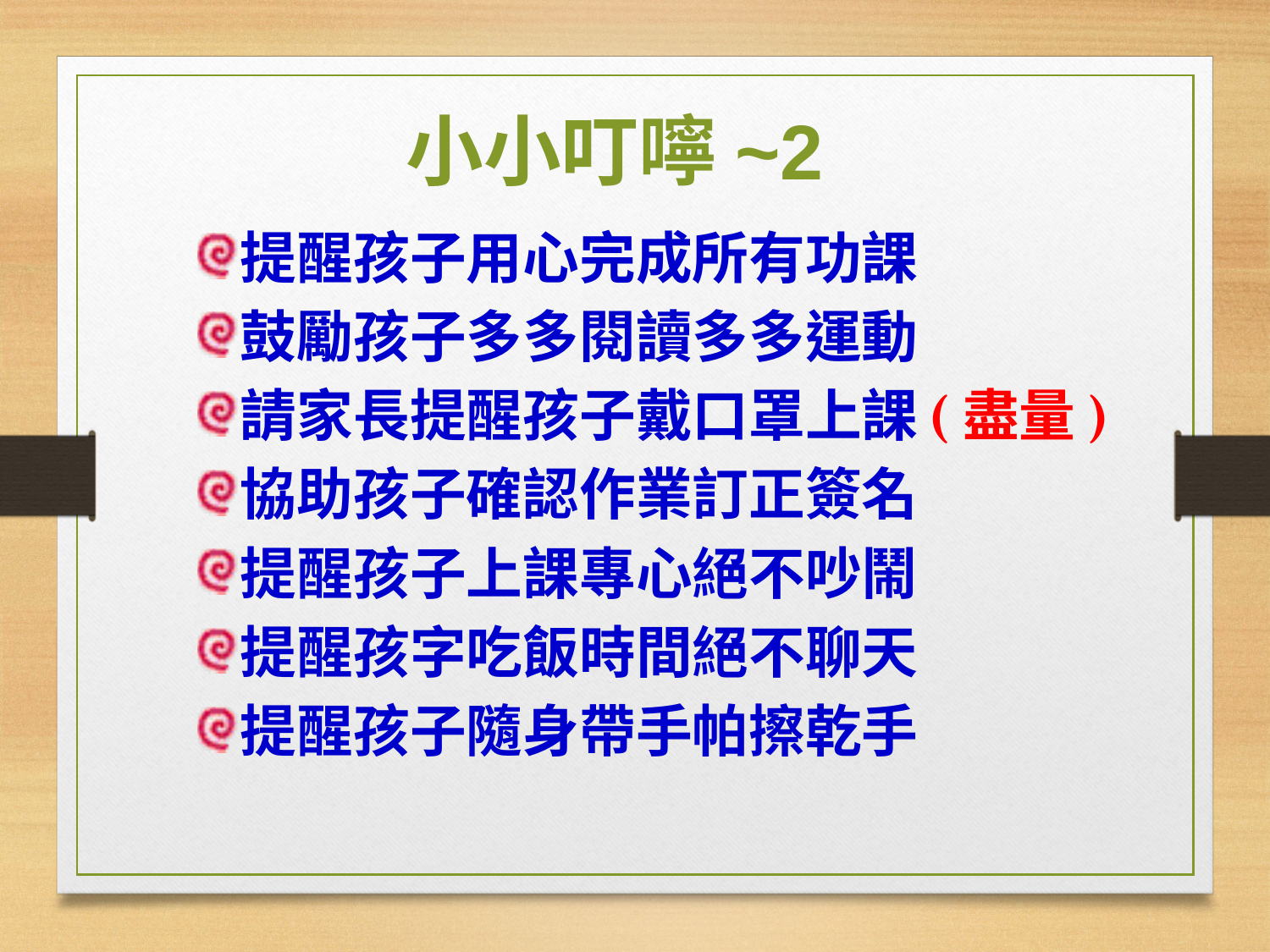

小小叮嚀~2
提醒孩子用心完成所有功課
鼓勵孩子多多閱讀多多運動
請家長提醒孩子戴口罩上課(盡量)
協助孩子確認作業訂正簽名
提醒孩子上課專心絕不吵鬧
提醒孩字吃飯時間絕不聊天
提醒孩子隨身帶手帕擦乾手